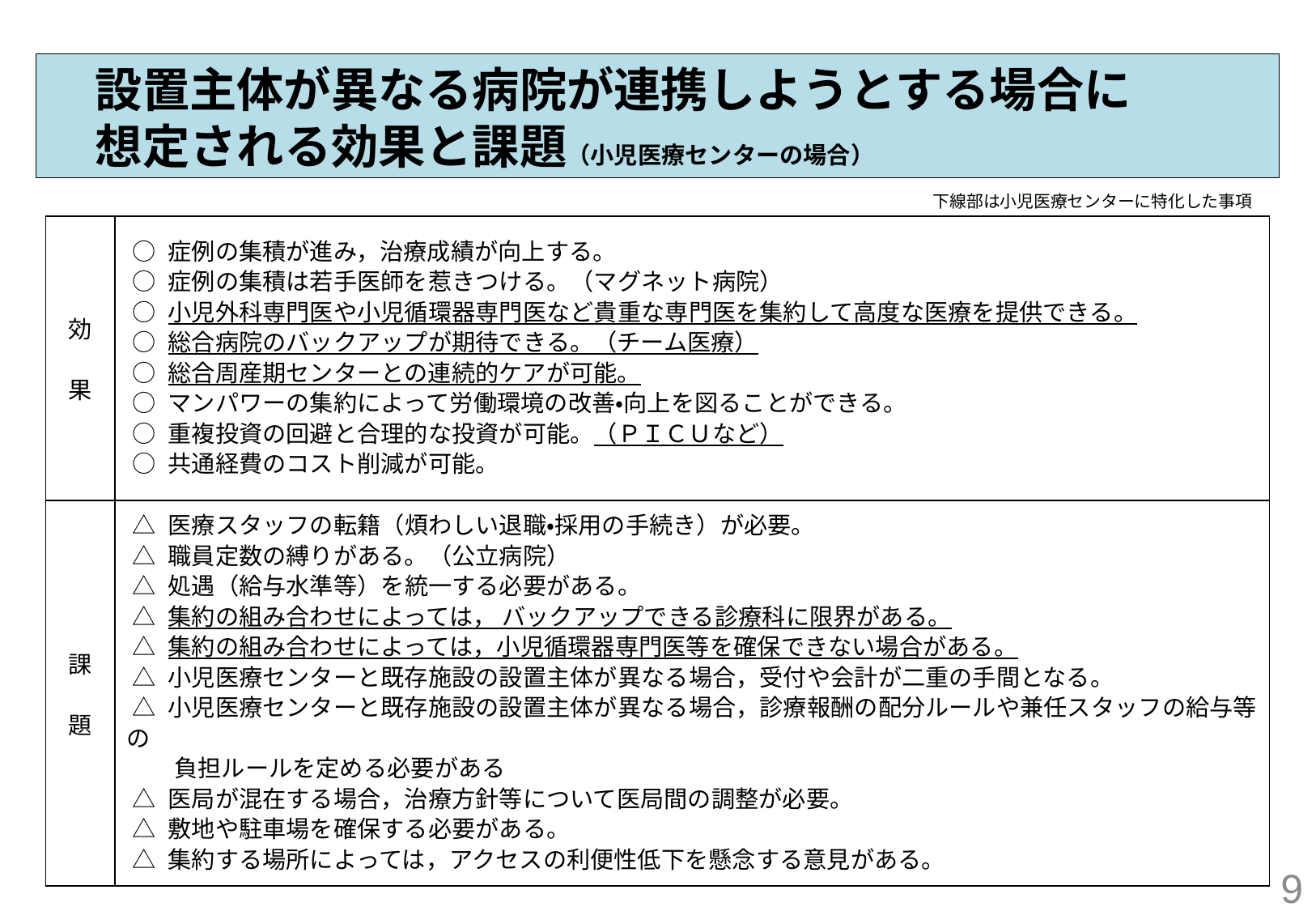

# 設置主体が異なる病院が連携しようとする場合に 　想定される効果と課題（小児医療センターの場合）
下線部は小児医療センターに特化した事項
| 効 果 | ○ 症例の集積が進み，治療成績が向上する。 ○ 症例の集積は若手医師を惹きつける。（マグネット病院） ○ 小児外科専門医や小児循環器専門医など貴重な専門医を集約して高度な医療を提供できる。 ○ 総合病院のバックアップが期待できる。（チーム医療） ○ 総合周産期センターとの連続的ケアが可能。 ○ マンパワーの集約によって労働環境の改善・向上を図ることができる。 ○ 重複投資の回避と合理的な投資が可能。（ＰＩＣＵなど） ○ 共通経費のコスト削減が可能。 |
| --- | --- |
| 課 題 | △ 医療スタッフの転籍（煩わしい退職・採用の手続き）が必要。 △ 職員定数の縛りがある。（公立病院） △ 処遇（給与水準等）を統一する必要がある。 △ 集約の組み合わせによっては， バックアップできる診療科に限界がある。 △ 集約の組み合わせによっては，小児循環器専門医等を確保できない場合がある。 △ 小児医療センターと既存施設の設置主体が異なる場合，受付や会計が二重の手間となる。 △ 小児医療センターと既存施設の設置主体が異なる場合，診療報酬の配分ルールや兼任スタッフの給与等の 　　負担ルールを定める必要がある △ 医局が混在する場合，治療方針等について医局間の調整が必要。 △ 敷地や駐車場を確保する必要がある。 △ 集約する場所によっては，アクセスの利便性低下を懸念する意見がある。 |
9